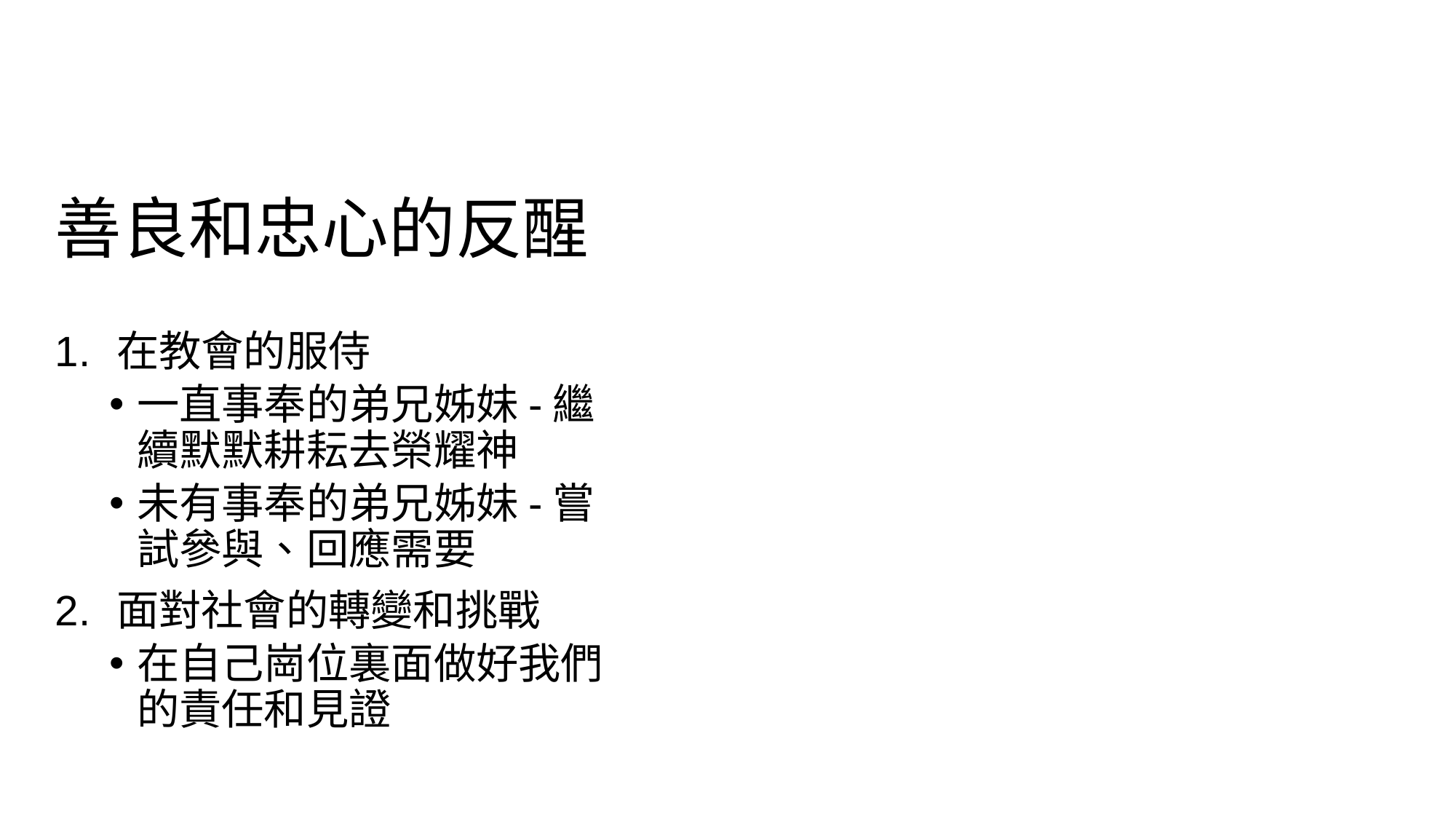

# 善良和忠心的反醒
在教會的服侍
一直事奉的弟兄姊妹-繼續默默耕耘去榮耀神
未有事奉的弟兄姊妹-嘗試參與、回應需要
面對社會的轉變和挑戰
在自己崗位裏面做好我們的責任和見證